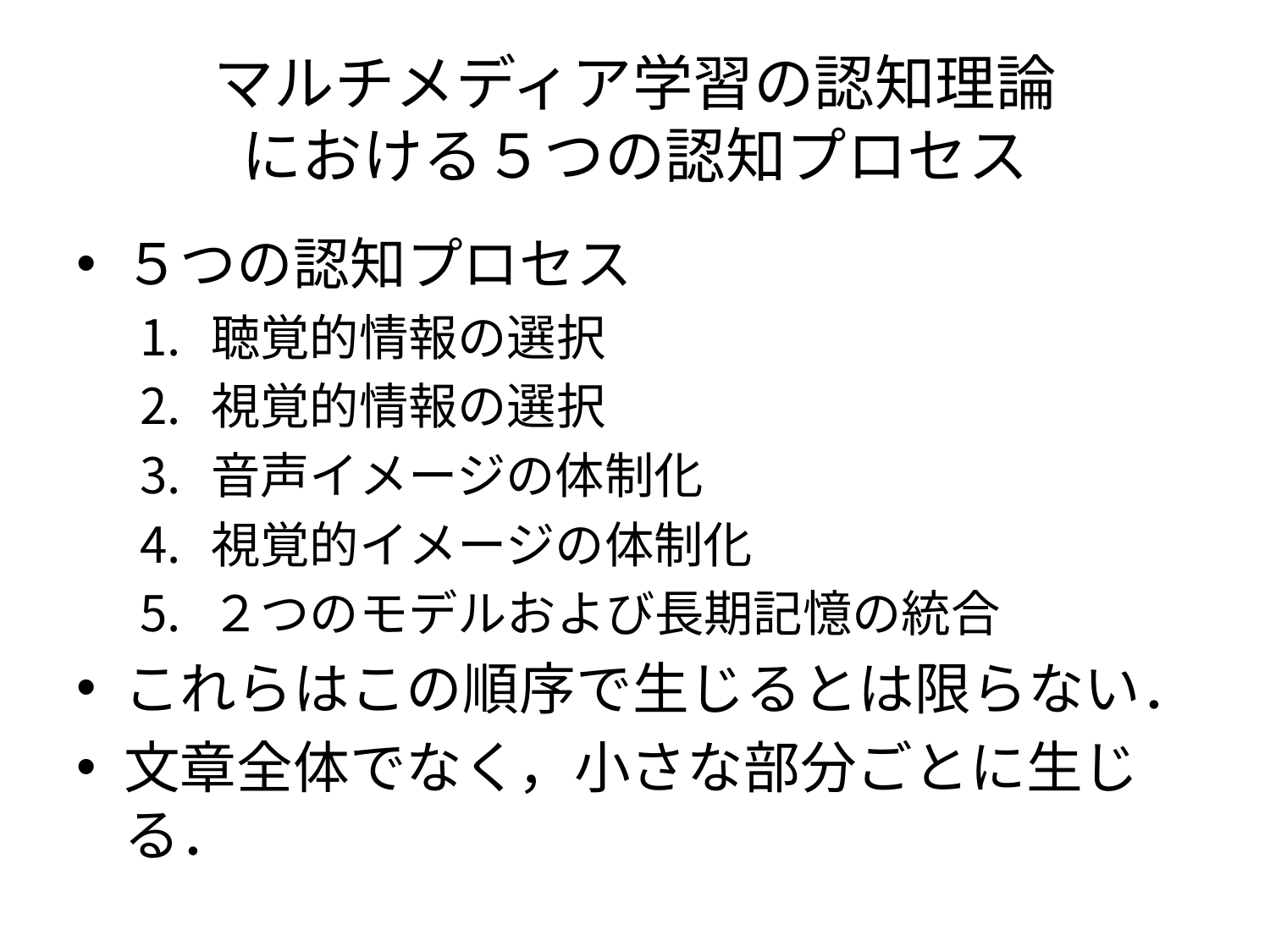

# マルチメディア学習の認知理論 における５つの認知プロセス
５つの認知プロセス
聴覚的情報の選択
視覚的情報の選択
音声イメージの体制化
視覚的イメージの体制化
２つのモデルおよび長期記憶の統合
これらはこの順序で生じるとは限らない．
文章全体でなく，小さな部分ごとに生じる．